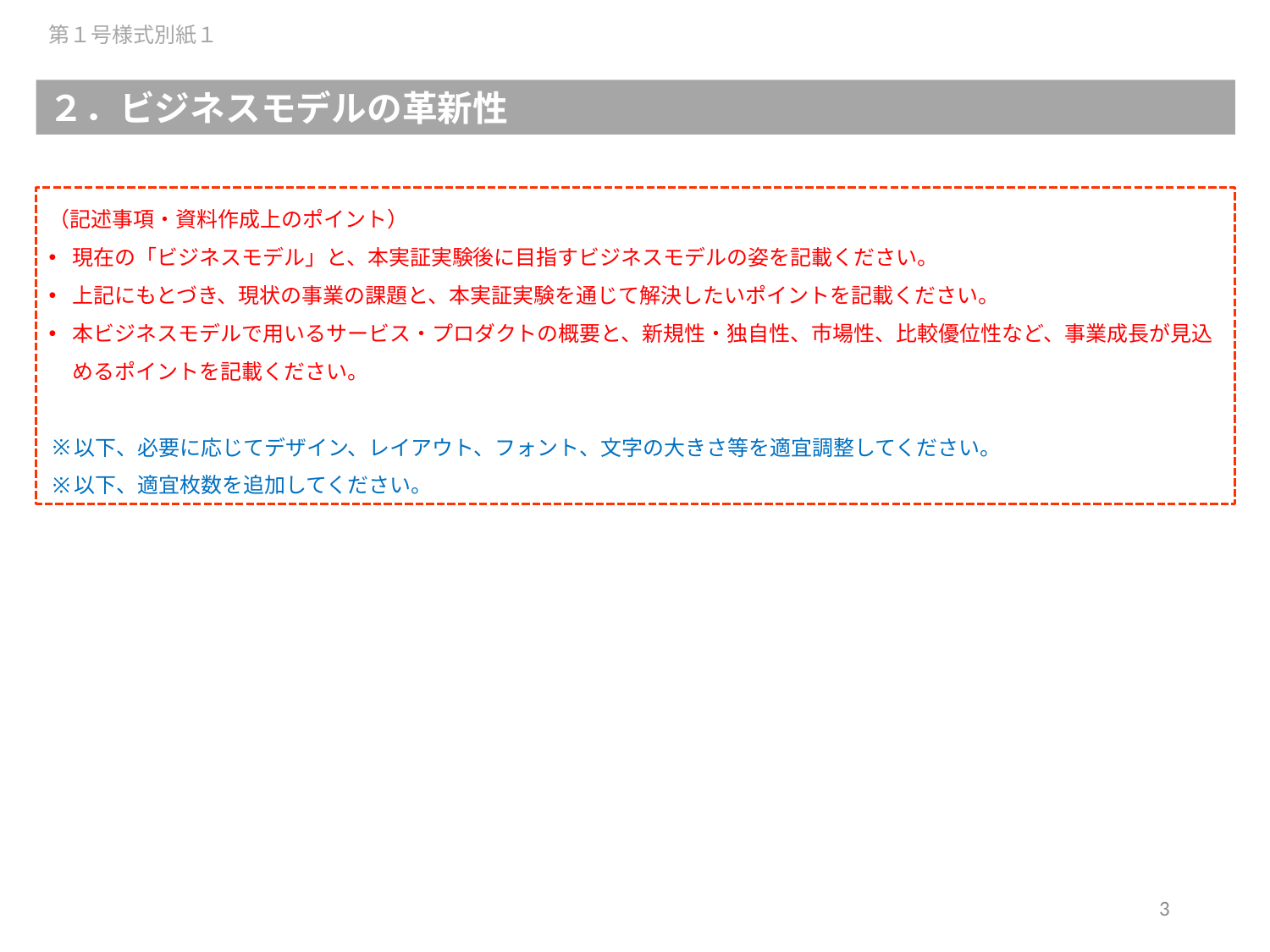

第１号様式別紙１
２．ビジネスモデルの革新性
（記述事項・資料作成上のポイント）
現在の「ビジネスモデル」と、本実証実験後に目指すビジネスモデルの姿を記載ください。
上記にもとづき、現状の事業の課題と、本実証実験を通じて解決したいポイントを記載ください。
本ビジネスモデルで用いるサービス・プロダクトの概要と、新規性・独自性、市場性、比較優位性など、事業成長が見込めるポイントを記載ください。

以下、必要に応じてデザイン、レイアウト、フォント、文字の大きさ等を適宜調整してください。
以下、適宜枚数を追加してください。
3